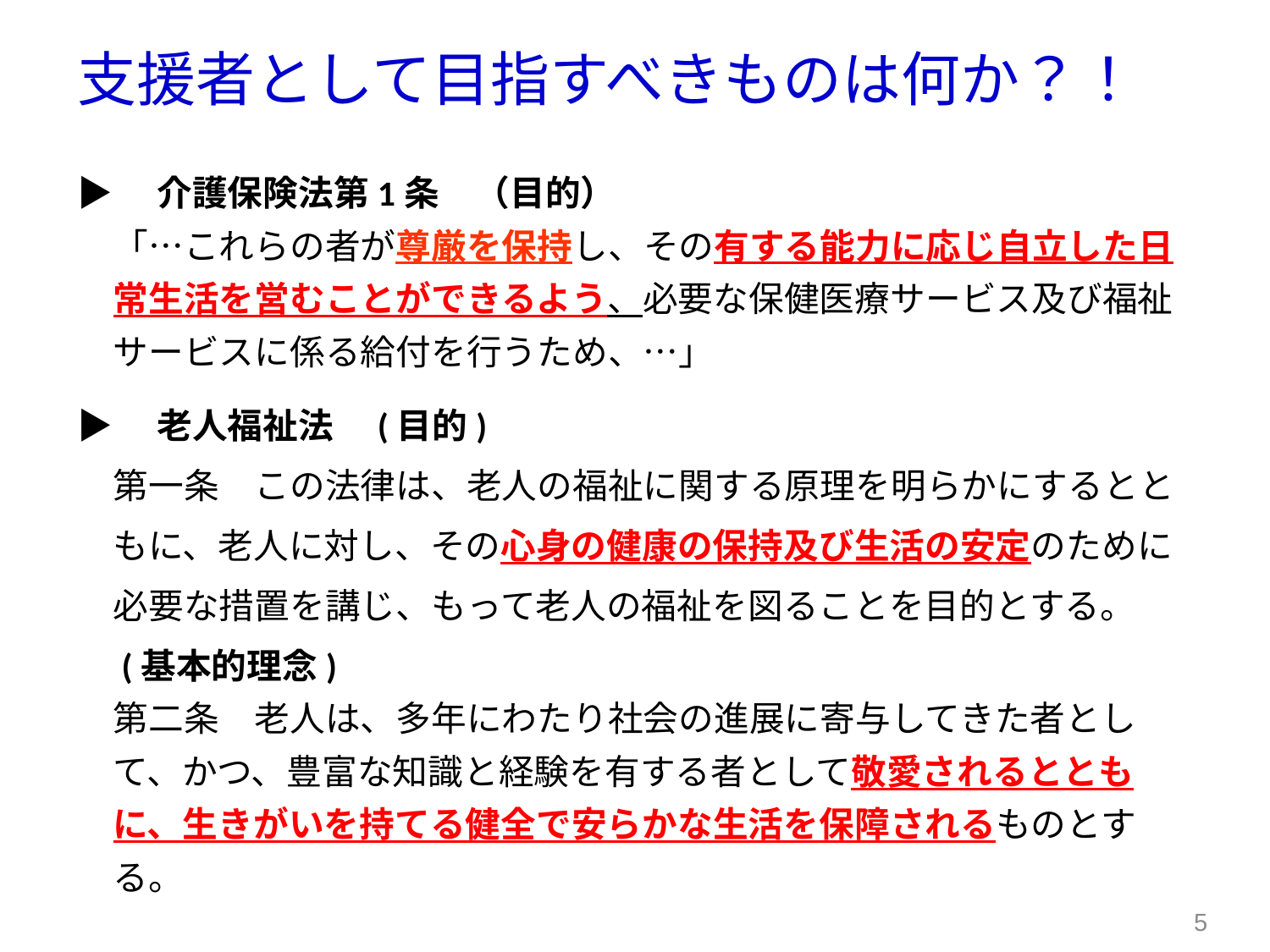

# 支援者として目指すべきものは何か？！
▶　介護保険法第1条　（目的）
　「…これらの者が尊厳を保持し、その有する能力に応じ自立した日
　常生活を営むことができるよう、必要な保健医療サービス及び福祉
　サービスに係る給付を行うため、…」
▶　老人福祉法　(目的)
　第一条　この法律は、老人の福祉に関する原理を明らかにするとと
　もに、老人に対し、その心身の健康の保持及び生活の安定のために
　必要な措置を講じ、もって老人の福祉を図ることを目的とする。
　(基本的理念)
　第二条　老人は、多年にわたり社会の進展に寄与してきた者とし
　て、かつ、豊富な知識と経験を有する者として敬愛されるととも
　に、生きがいを持てる健全で安らかな生活を保障されるものとす
　る。

5